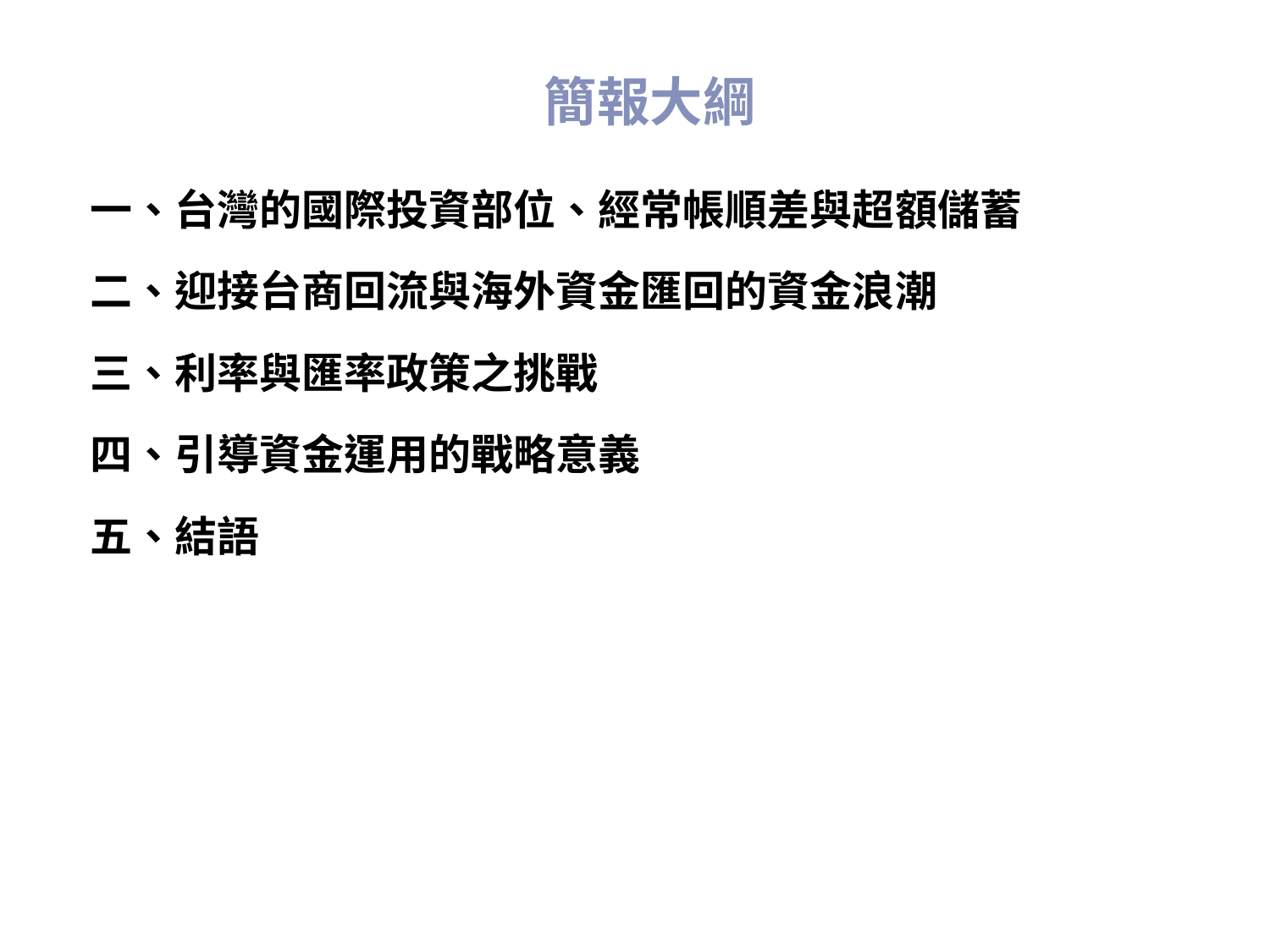

# 簡報大綱
一、台灣的國際投資部位、經常帳順差與超額儲蓄
二、迎接台商回流與海外資金匯回的資金浪潮
三、利率與匯率政策之挑戰
四、引導資金運用的戰略意義
五、結語

台灣資金運用的戰略思考
2